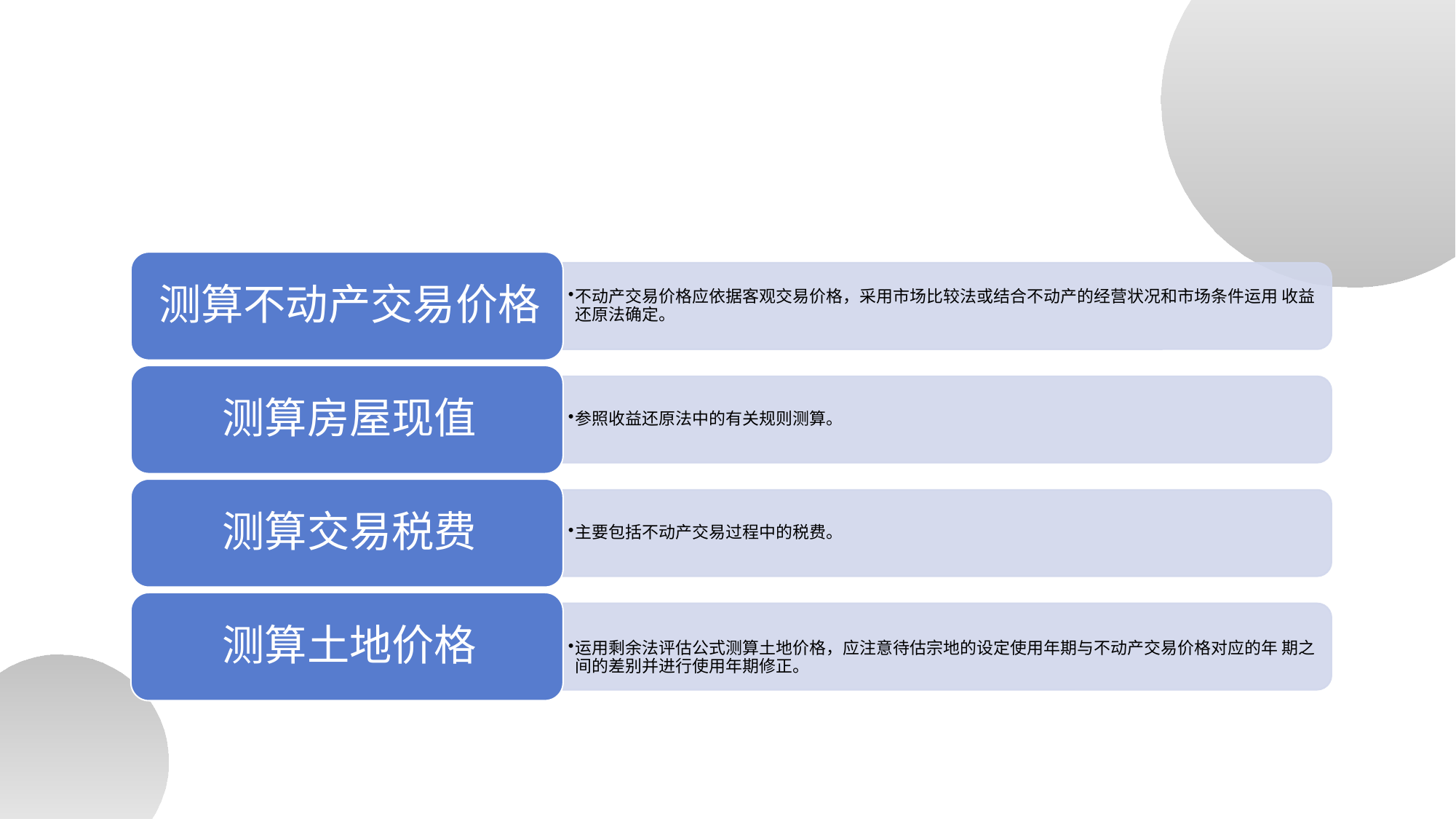

不动产交易价格应依据客观交易价格，采用市场比较法或结合不动产的经营状况和市场条件运用 收益还原法确定。
测算不动产交易价格
参照收益还原法中的有关规则测算。
测算房屋现值
主要包括不动产交易过程中的税费。
测算交易税费

运用剩余法评估公式测算土地价格，应注意待估宗地的设定使用年期与不动产交易价格对应的年 期之间的差别并进行使用年期修正。
测算土地价格